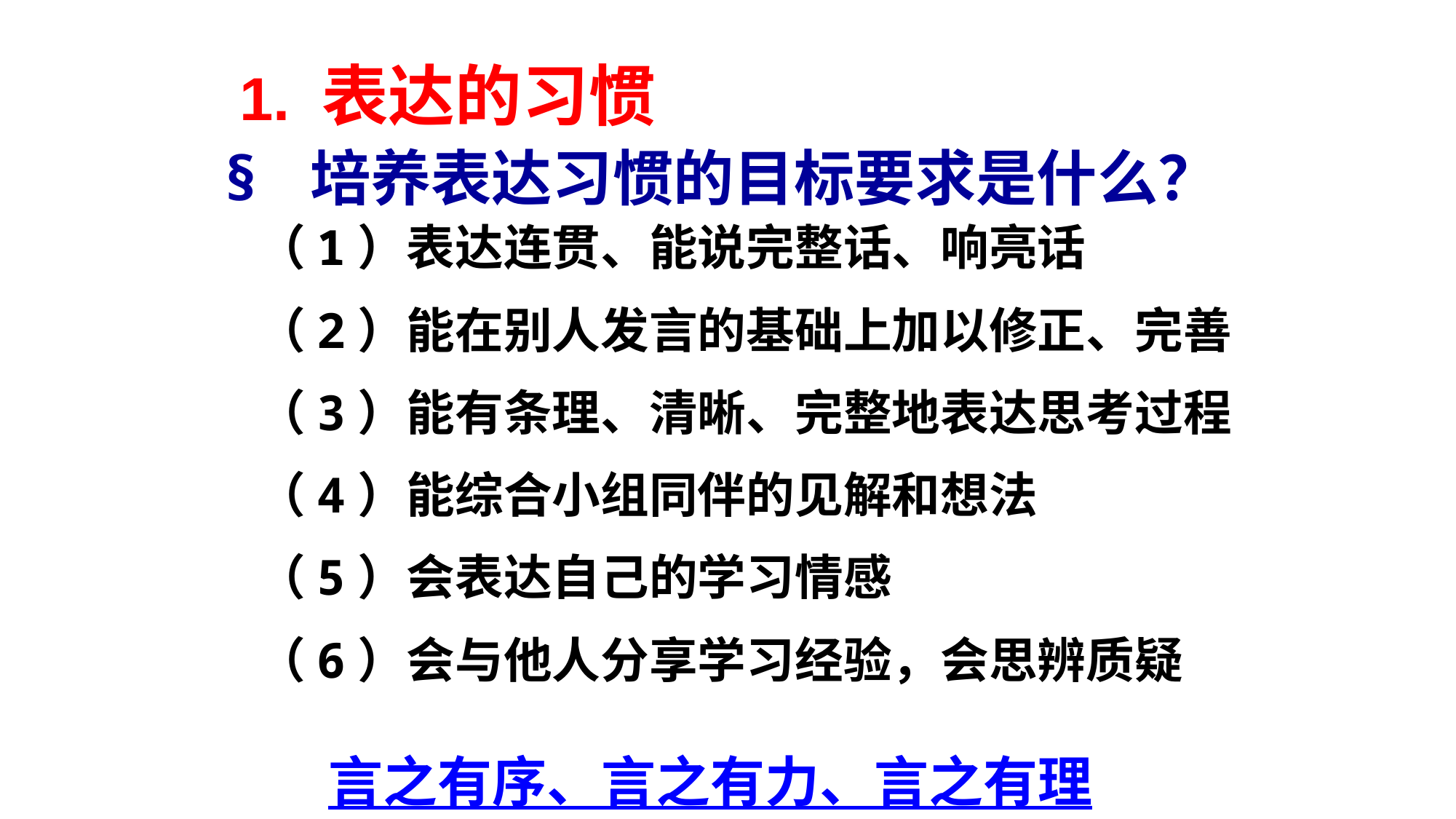

1. 表达的习惯
§ 培养表达习惯的目标要求是什么？
（1）表达连贯、能说完整话、响亮话
（2）能在别人发言的基础上加以修正、完善
（3）能有条理、清晰、完整地表达思考过程
（4）能综合小组同伴的见解和想法
（5）会表达自己的学习情感
（6）会与他人分享学习经验，会思辨质疑
言之有序、言之有力、言之有理